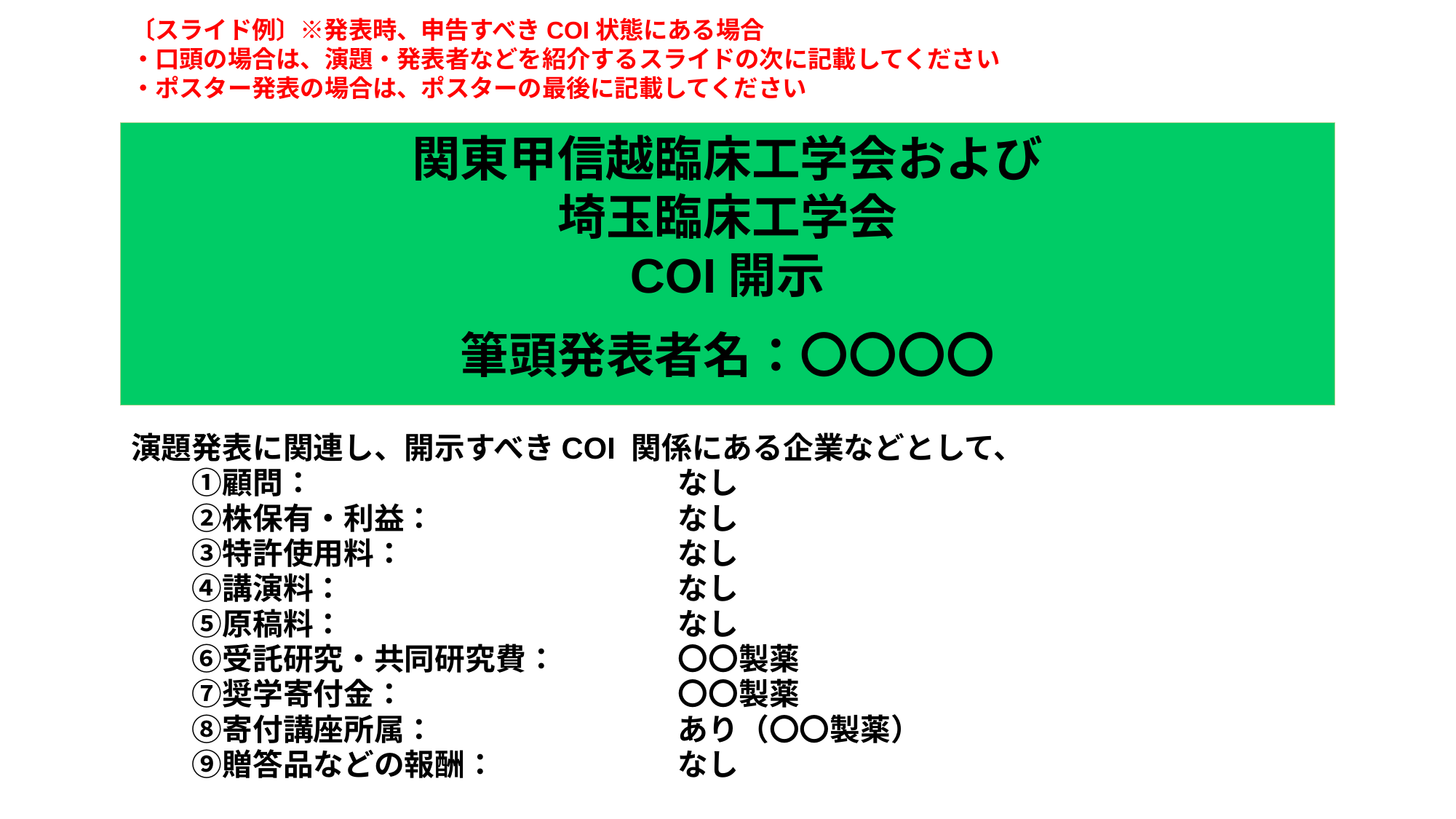

〔スライド例〕※発表時、申告すべきCOI状態にある場合
・口頭の場合は、演題・発表者などを紹介するスライドの次に記載してください
・ポスター発表の場合は、ポスターの最後に記載してください
関東甲信越臨床工学会および
埼玉臨床工学会
COI開示
筆頭発表者名：〇〇〇〇
演題発表に関連し、開示すべきCOI 関係にある企業などとして、
　　①顧問：　　　　　　　　　　　　なし
　　②株保有・利益：　　　　　　　　なし
　　③特許使用料：　　　　　　　　　なし
　　④講演料：　　　　　　　　　　　なし
　　⑤原稿料：　　　　　　　　　　　なし
　　⑥受託研究・共同研究費：　　　　〇〇製薬
　　⑦奨学寄付金：　　　　　　　　　〇〇製薬
　　⑧寄付講座所属：　　　　　　　　あり（〇〇製薬）
　　⑨贈答品などの報酬：　　　　　　なし